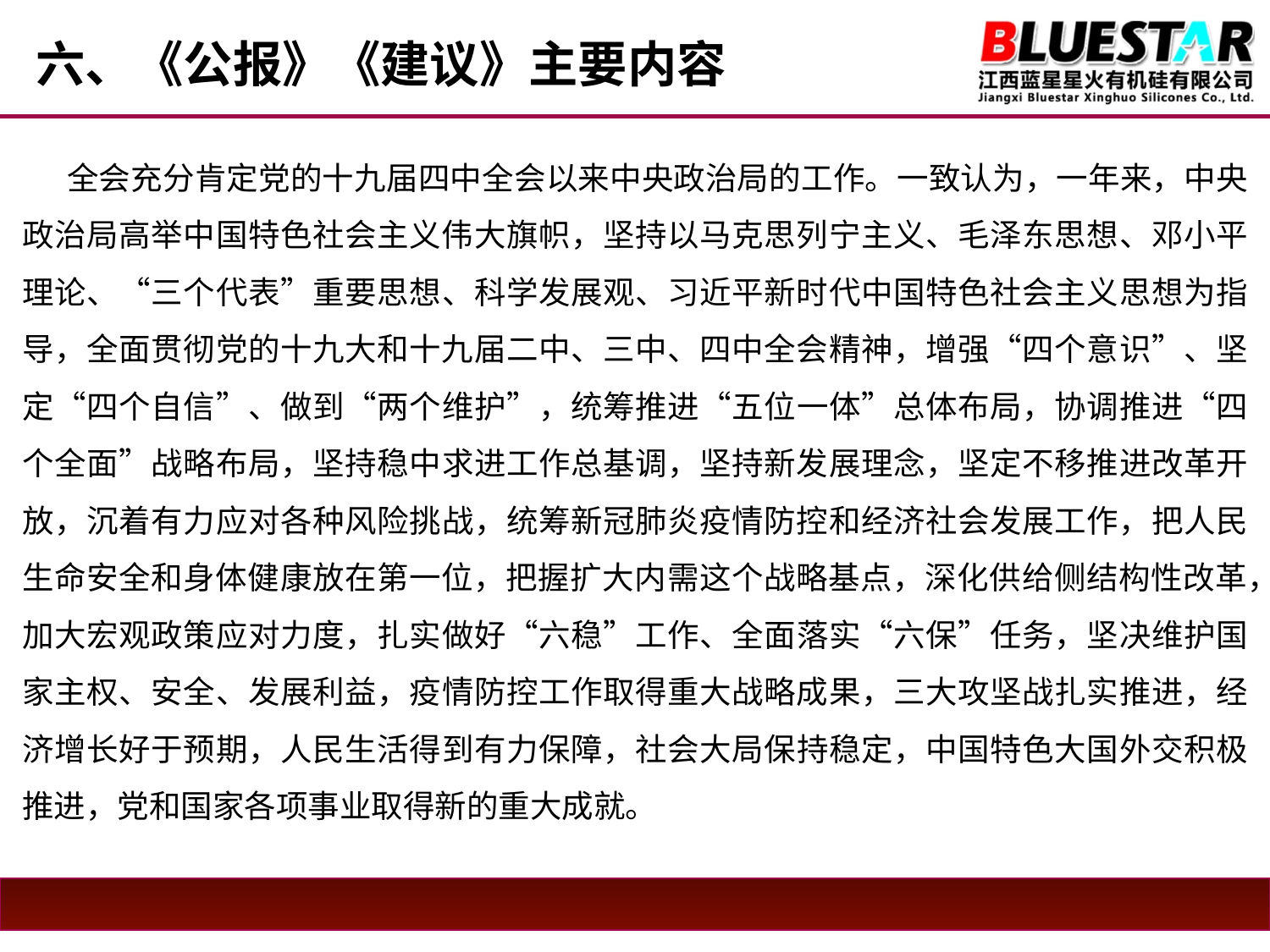

六、《公报》《建议》主要内容
     全会充分肯定党的十九届四中全会以来中央政治局的工作。一致认为，一年来，中央政治局高举中国特色社会主义伟大旗帜，坚持以马克思列宁主义、毛泽东思想、邓小平理论、“三个代表”重要思想、科学发展观、习近平新时代中国特色社会主义思想为指导，全面贯彻党的十九大和十九届二中、三中、四中全会精神，增强“四个意识”、坚定“四个自信”、做到“两个维护”，统筹推进“五位一体”总体布局，协调推进“四个全面”战略布局，坚持稳中求进工作总基调，坚持新发展理念，坚定不移推进改革开放，沉着有力应对各种风险挑战，统筹新冠肺炎疫情防控和经济社会发展工作，把人民生命安全和身体健康放在第一位，把握扩大内需这个战略基点，深化供给侧结构性改革，加大宏观政策应对力度，扎实做好“六稳”工作、全面落实“六保”任务，坚决维护国家主权、安全、发展利益，疫情防控工作取得重大战略成果，三大攻坚战扎实推进，经济增长好于预期，人民生活得到有力保障，社会大局保持稳定，中国特色大国外交积极推进，党和国家各项事业取得新的重大成就。